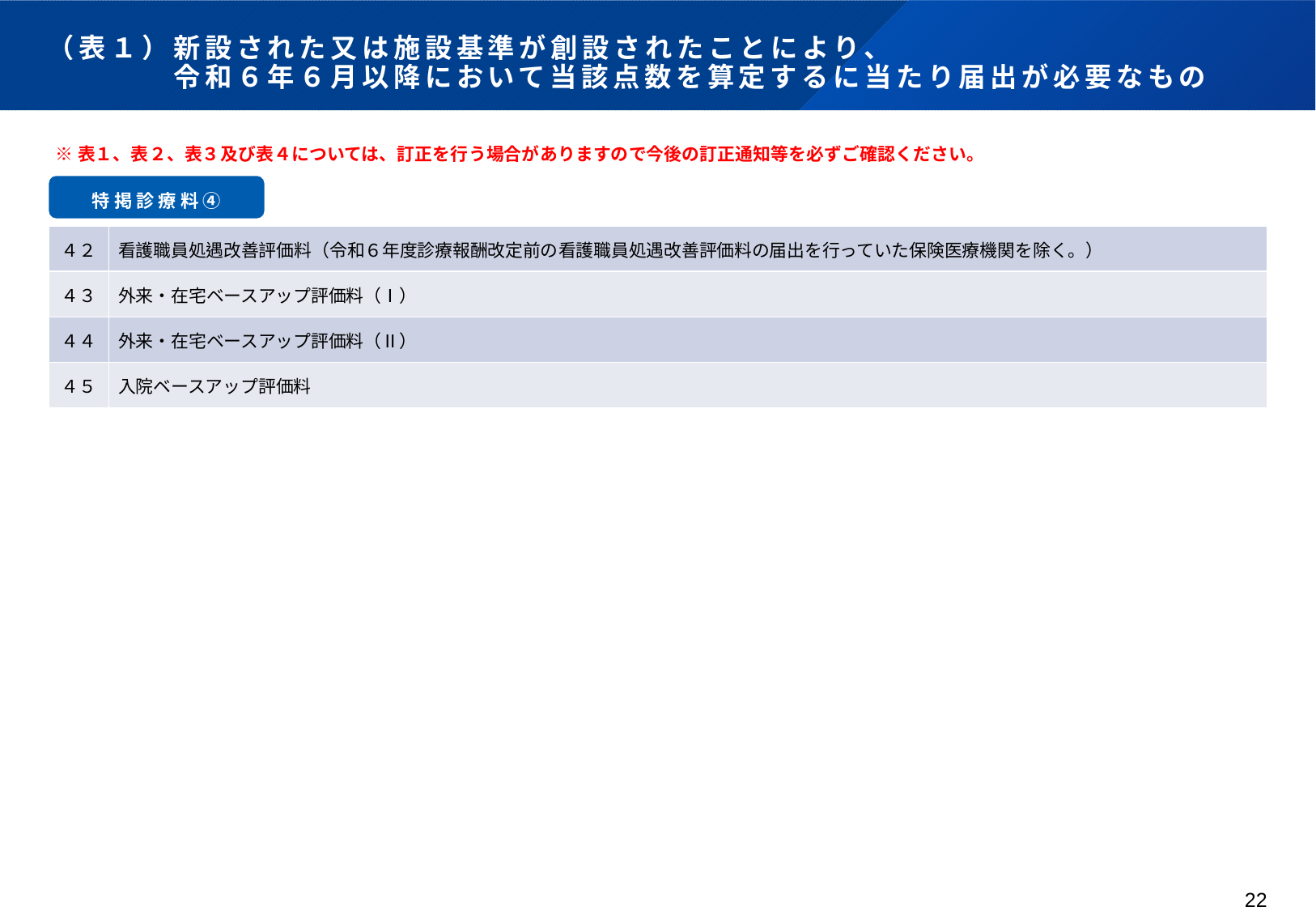

# （表１）新設された又は施設基準が創設されたことにより、 　　　　令和６年６月以降において当該点数を算定するに当たり届出が必要なもの
※表１、表２、表３及び表４については、訂正を行う場合がありますので今後の訂正通知等を必ずご確認ください。
特掲診療料④
| ４２ | 看護職員処遇改善評価料（令和６年度診療報酬改定前の看護職員処遇改善評価料の届出を行っていた保険医療機関を除く。） |
| --- | --- |
| ４３ | 外来・在宅ベースアップ評価料（Ⅰ） |
| ４４ | 外来・在宅ベースアップ評価料（Ⅱ） |
| ４５ | 入院ベースアップ評価料 |
22